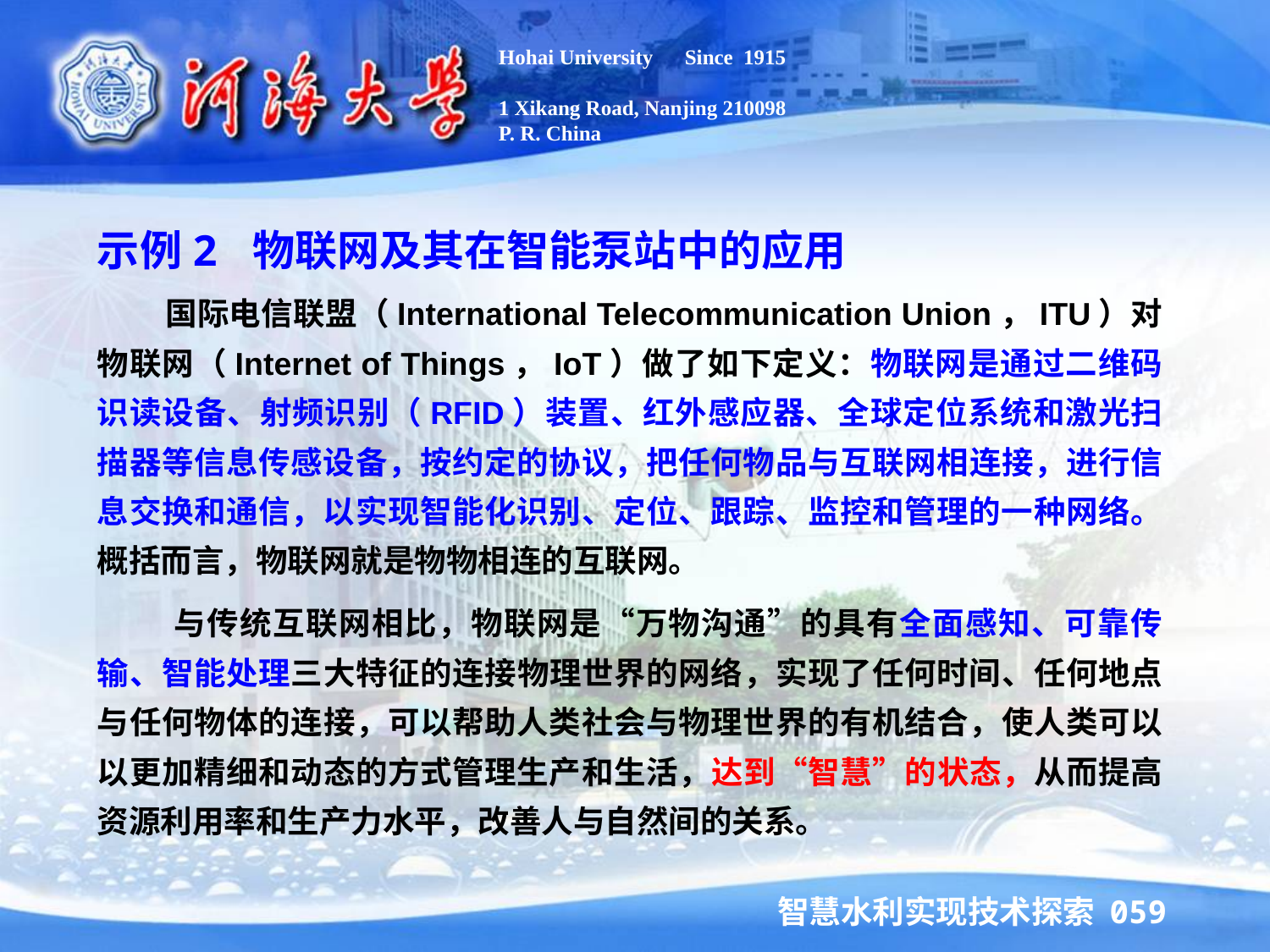

Hohai University      Since  1915
1 Xikang Road, Nanjing 210098
P. R. China
示例2 物联网及其在智能泵站中的应用
        国际电信联盟（International Telecommunication Union，ITU）对物联网（Internet of Things，IoT）做了如下定义：物联网是通过二维码识读设备、射频识别（RFID）装置、红外感应器、全球定位系统和激光扫描器等信息传感设备，按约定的协议，把任何物品与互联网相连接，进行信息交换和通信，以实现智能化识别、定位、跟踪、监控和管理的一种网络。概括而言，物联网就是物物相连的互联网。
        与传统互联网相比，物联网是“万物沟通”的具有全面感知、可靠传输、智能处理三大特征的连接物理世界的网络，实现了任何时间、任何地点与任何物体的连接，可以帮助人类社会与物理世界的有机结合，使人类可以以更加精细和动态的方式管理生产和生活，达到“智慧”的状态，从而提高资源利用率和生产力水平，改善人与自然间的关系。
智慧水利实现技术探索 059